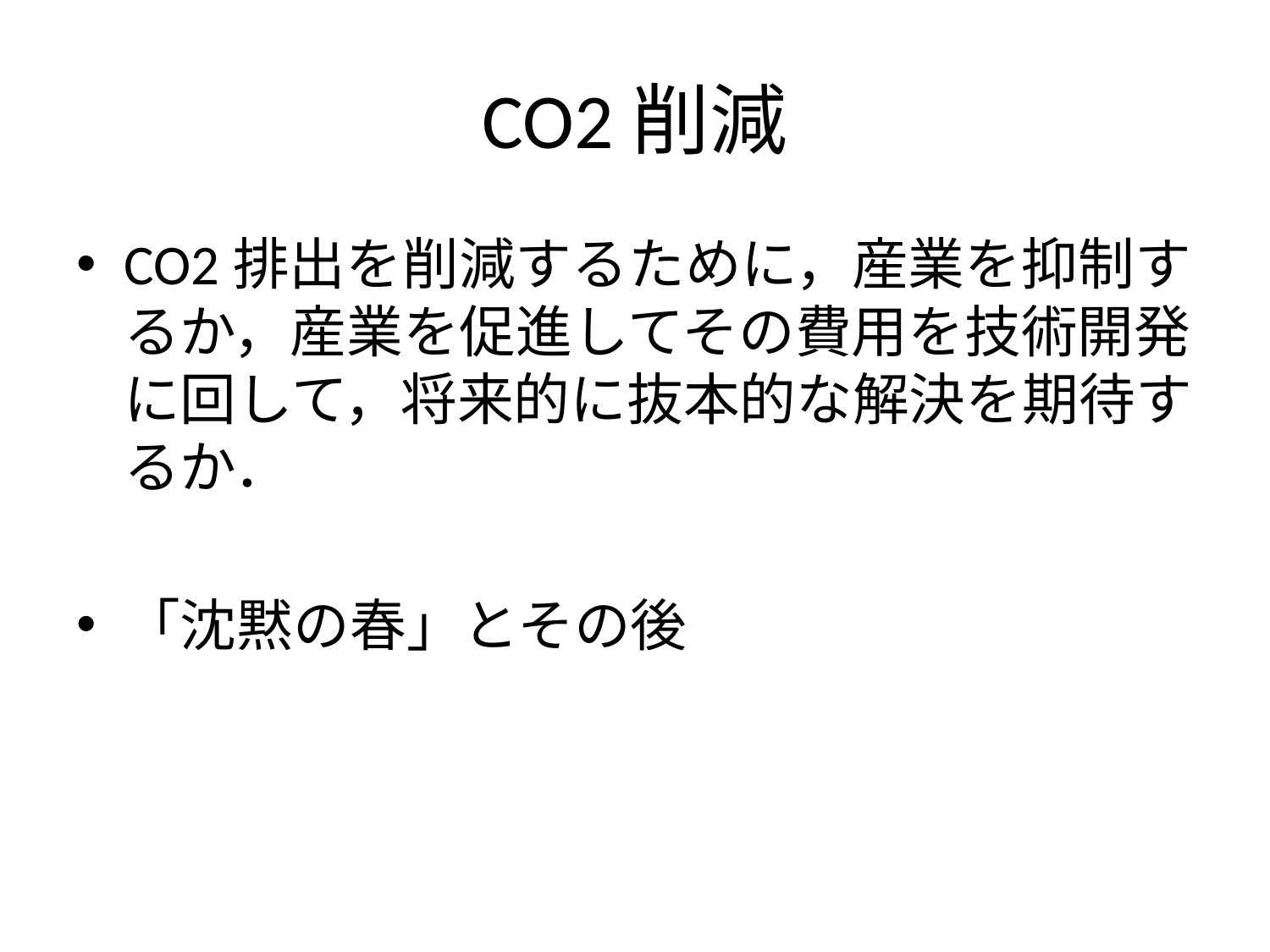

# CO2削減
CO2排出を削減するために，産業を抑制するか，産業を促進してその費用を技術開発に回して，将来的に抜本的な解決を期待するか．

「沈黙の春」とその後